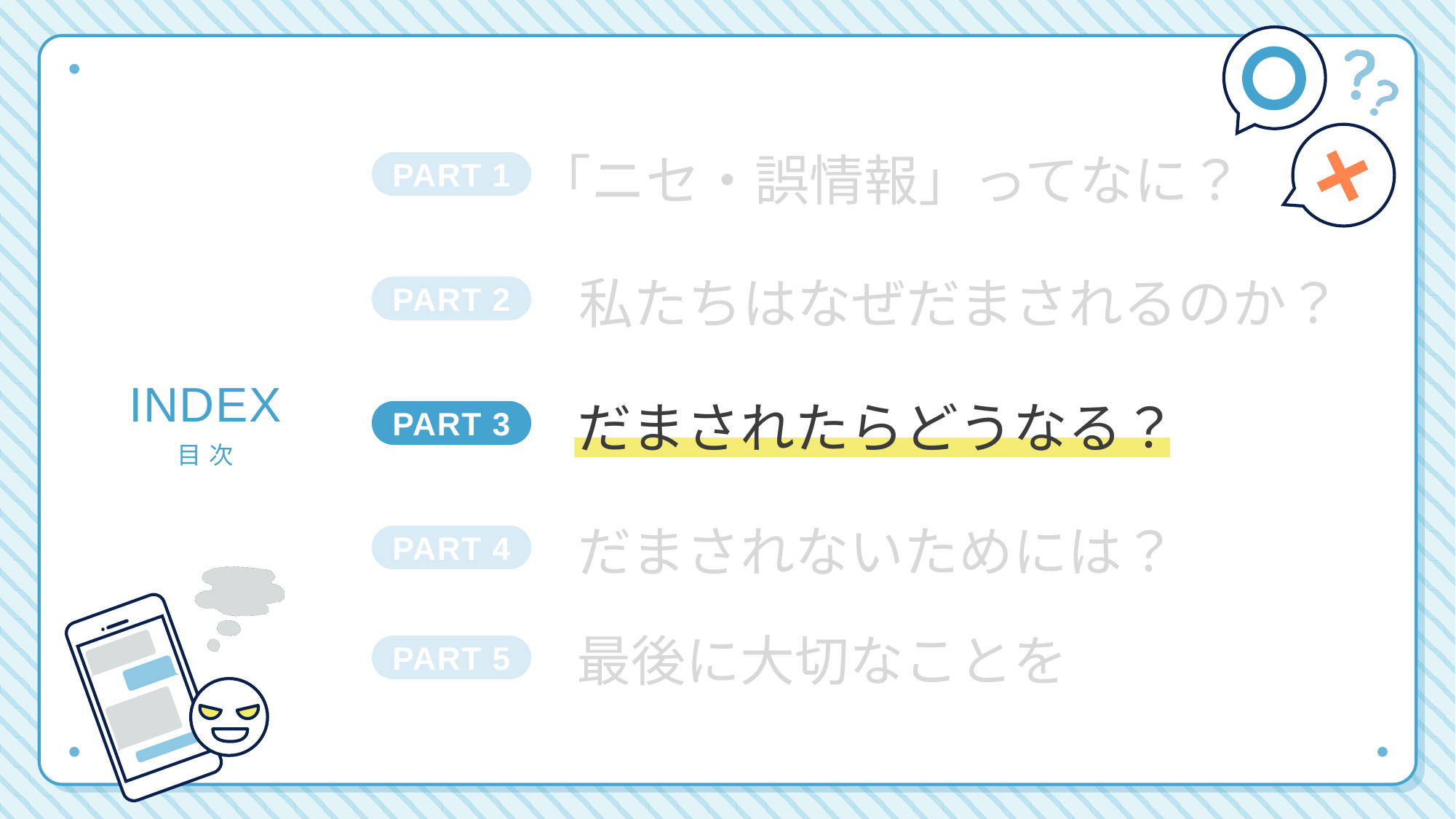

「ニセ・誤情報」ってなに？
PART 1
私たちはなぜだまされるのか？
PART 2
INDEX
目 次
だまされたらどうなる？
PART 3
だまされないためには？
PART 4
最後に大切なことを
PART 5